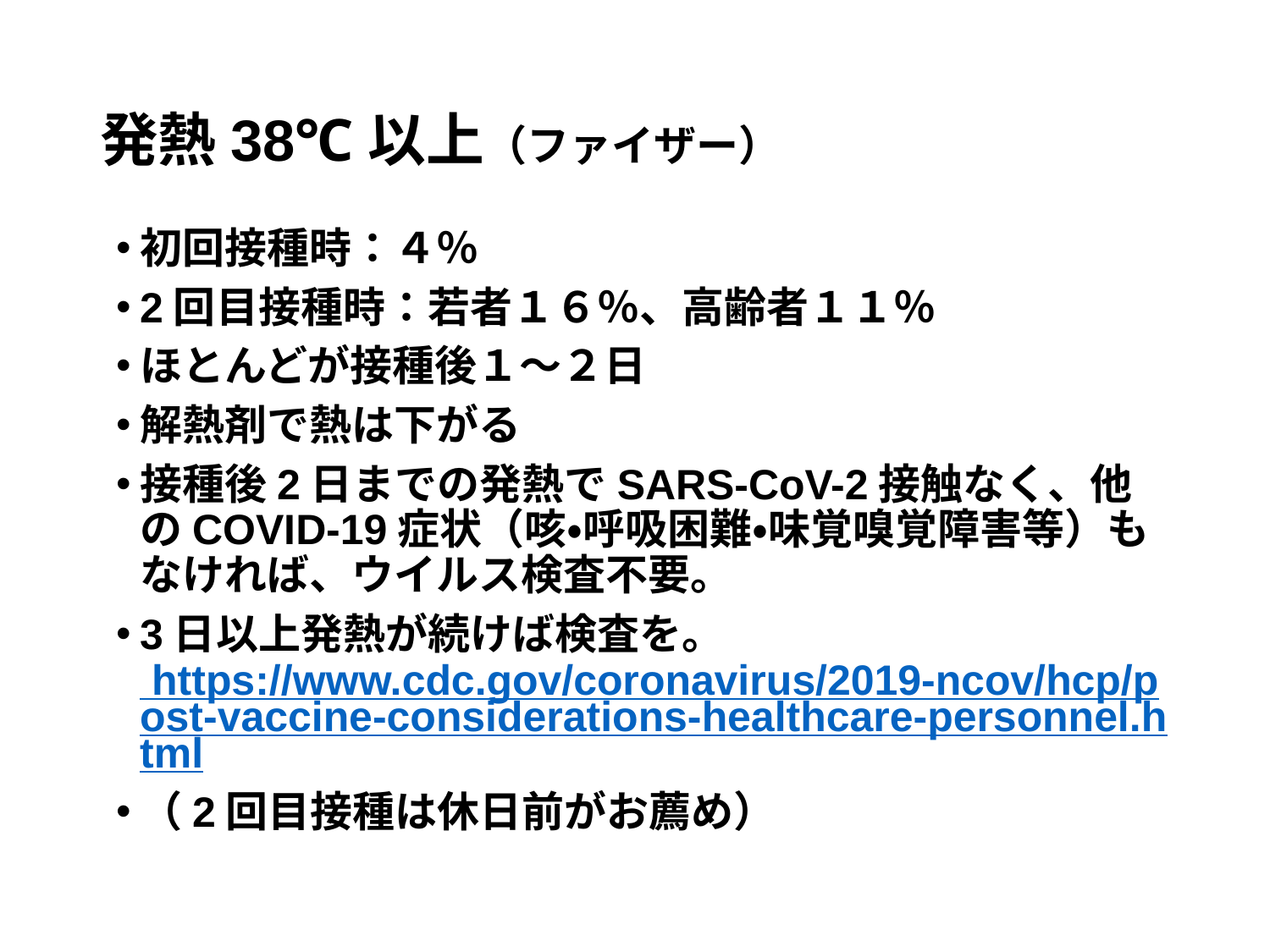

# 発熱38℃以上（ファイザー）
初回接種時：４％
2回目接種時：若者１６％、高齢者１１％
ほとんどが接種後１〜２日
解熱剤で熱は下がる
接種後2日までの発熱でSARS-CoV-2接触なく、他のCOVID-19症状（咳・呼吸困難・味覚嗅覚障害等）もなければ、ウイルス検査不要。
3日以上発熱が続けば検査を。 https://www.cdc.gov/coronavirus/2019-ncov/hcp/post-vaccine-considerations-healthcare-personnel.html
（2回目接種は休日前がお薦め）